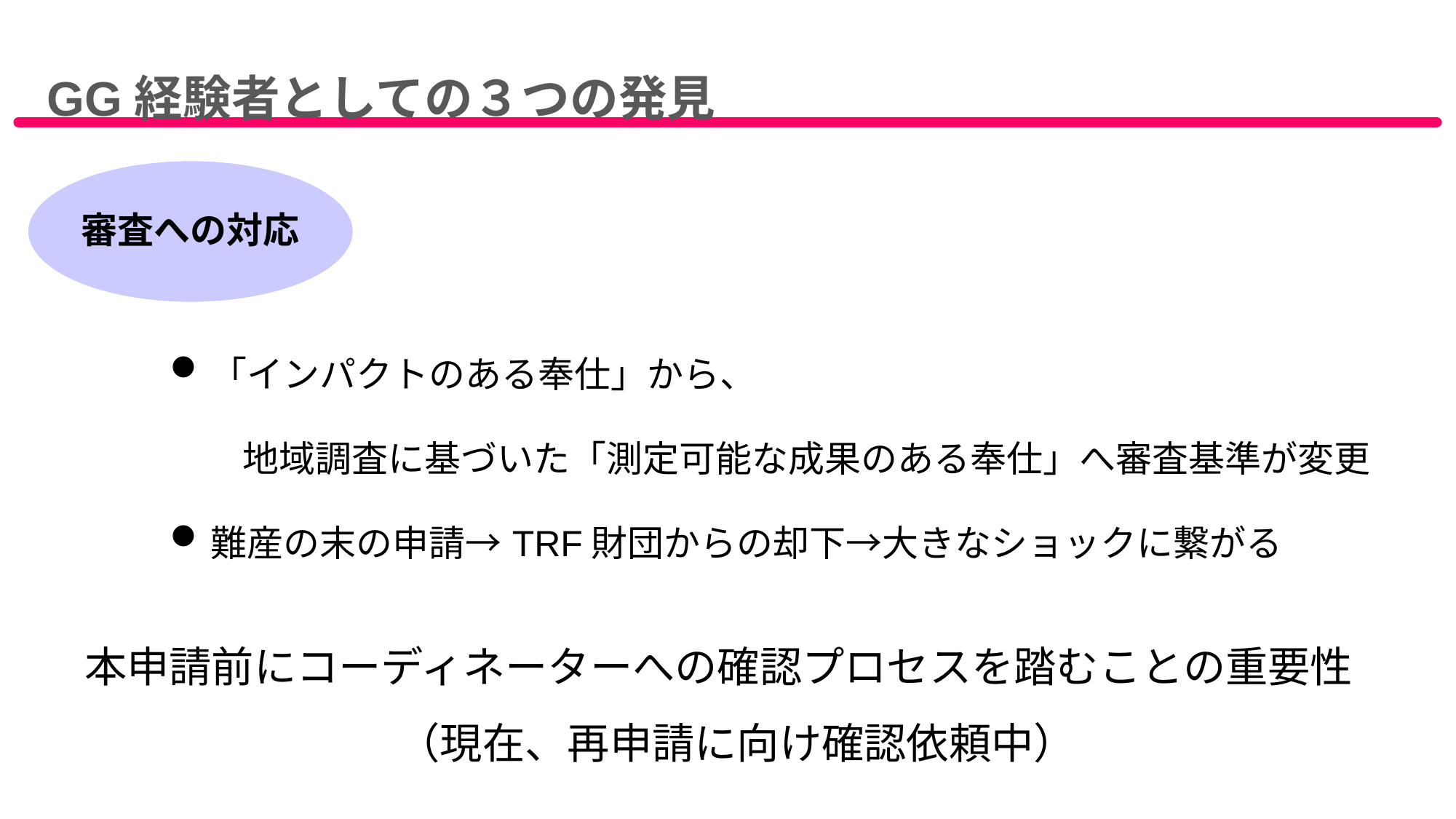

GG経験者としての３つの発見
審査への対応
|  | 「インパクトのある奉仕」から、 |
| --- | --- |
|  | 地域調査に基づいた「測定可能な成果のある奉仕」へ審査基準が変更 |
|  | 難産の末の申請→TRF財団からの却下→大きなショックに繋がる |
|  |  |
|  |  |

本申請前にコーディネーターへの確認プロセスを踏むことの重要性
（現在、再申請に向け確認依頼中）